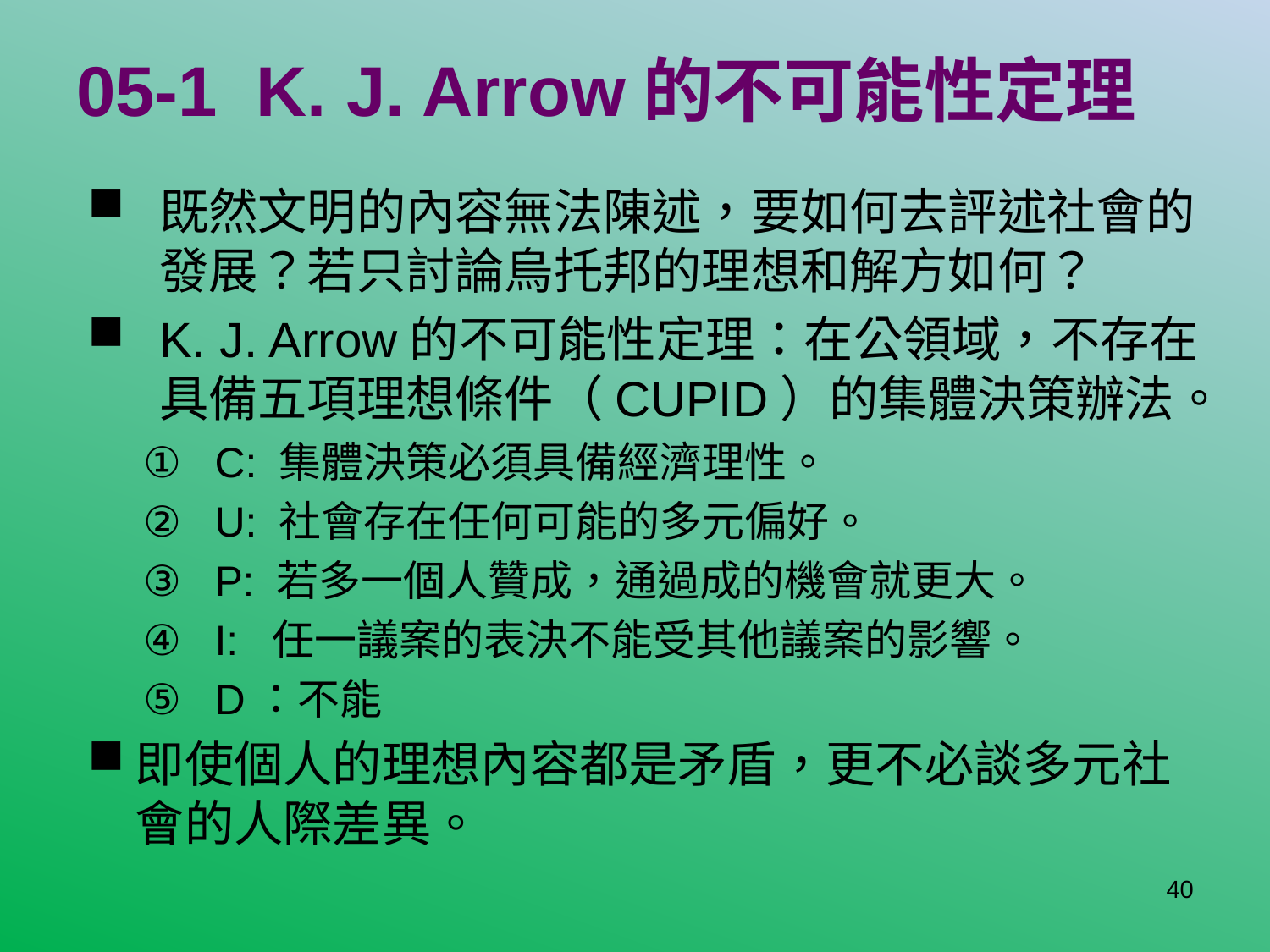

# 05-1  K. J. Arrow的不可能性定理
既然文明的內容無法陳述，要如何去評述社會的發展？若只討論烏托邦的理想和解方如何？
K. J. Arrow的不可能性定理：在公領域，不存在具備五項理想條件（CUPID）的集體決策辦法。
C: 集體決策必須具備經濟理性。
U: 社會存在任何可能的多元偏好。
P: 若多一個人贊成，通過成的機會就更大。
I:  任一議案的表決不能受其他議案的影響。
D：不能
即使個人的理想內容都是矛盾，更不必談多元社會的人際差異。
40